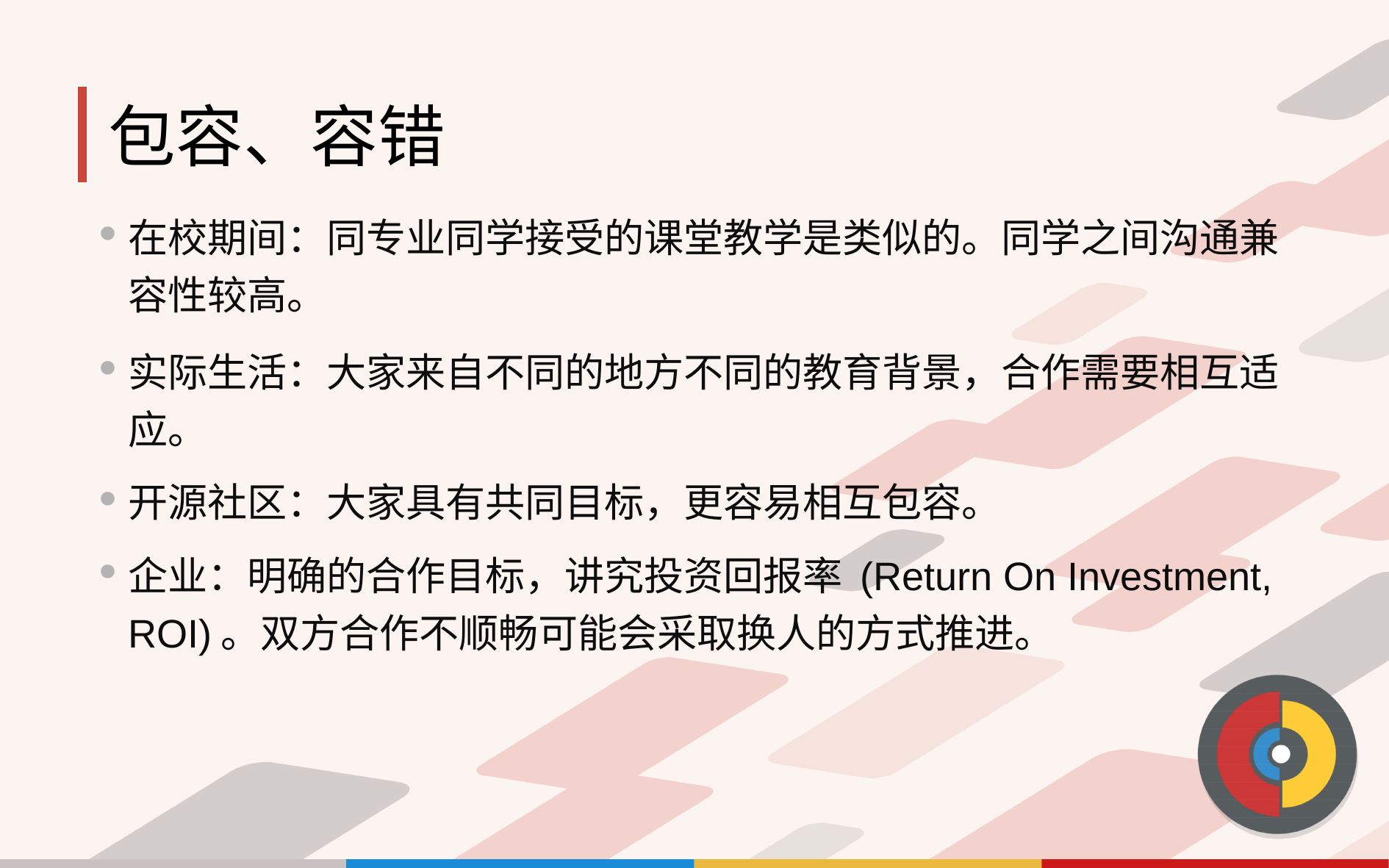

# 包容、容错
在校期间：同专业同学接受的课堂教学是类似的。同学之间沟通兼容性较高。
实际生活：大家来自不同的地方不同的教育背景，合作需要相互适应。
开源社区：大家具有共同目标，更容易相互包容。
企业：明确的合作目标，讲究投资回报率 (Return On Investment, ROI)。双方合作不顺畅可能会采取换人的方式推进。